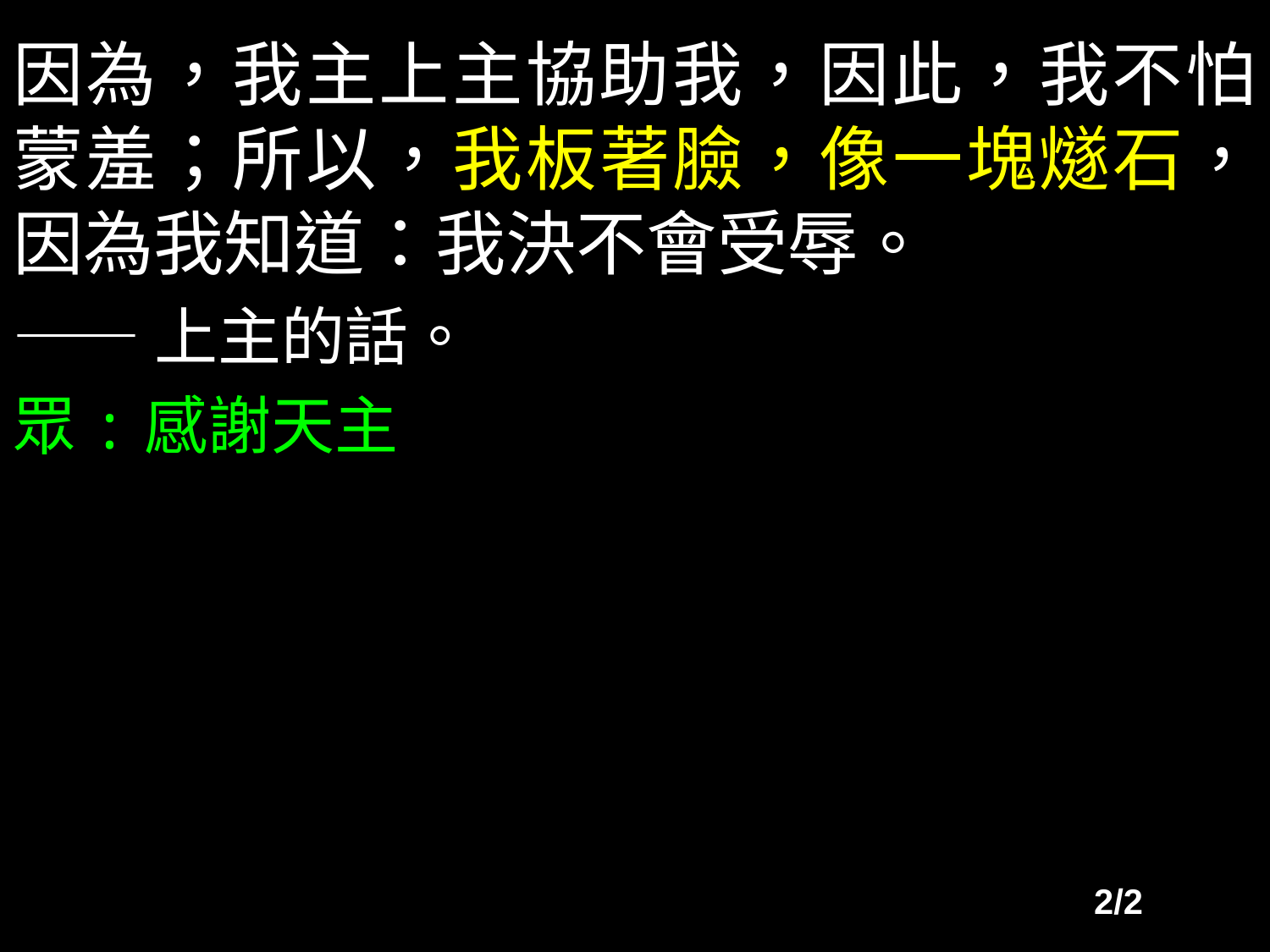

因為，我主上主協助我，因此，我不怕蒙羞；所以，我板著臉，像一塊燧石，因為我知道：我決不會受辱。
——上主的話。
眾:感謝天主

2/2